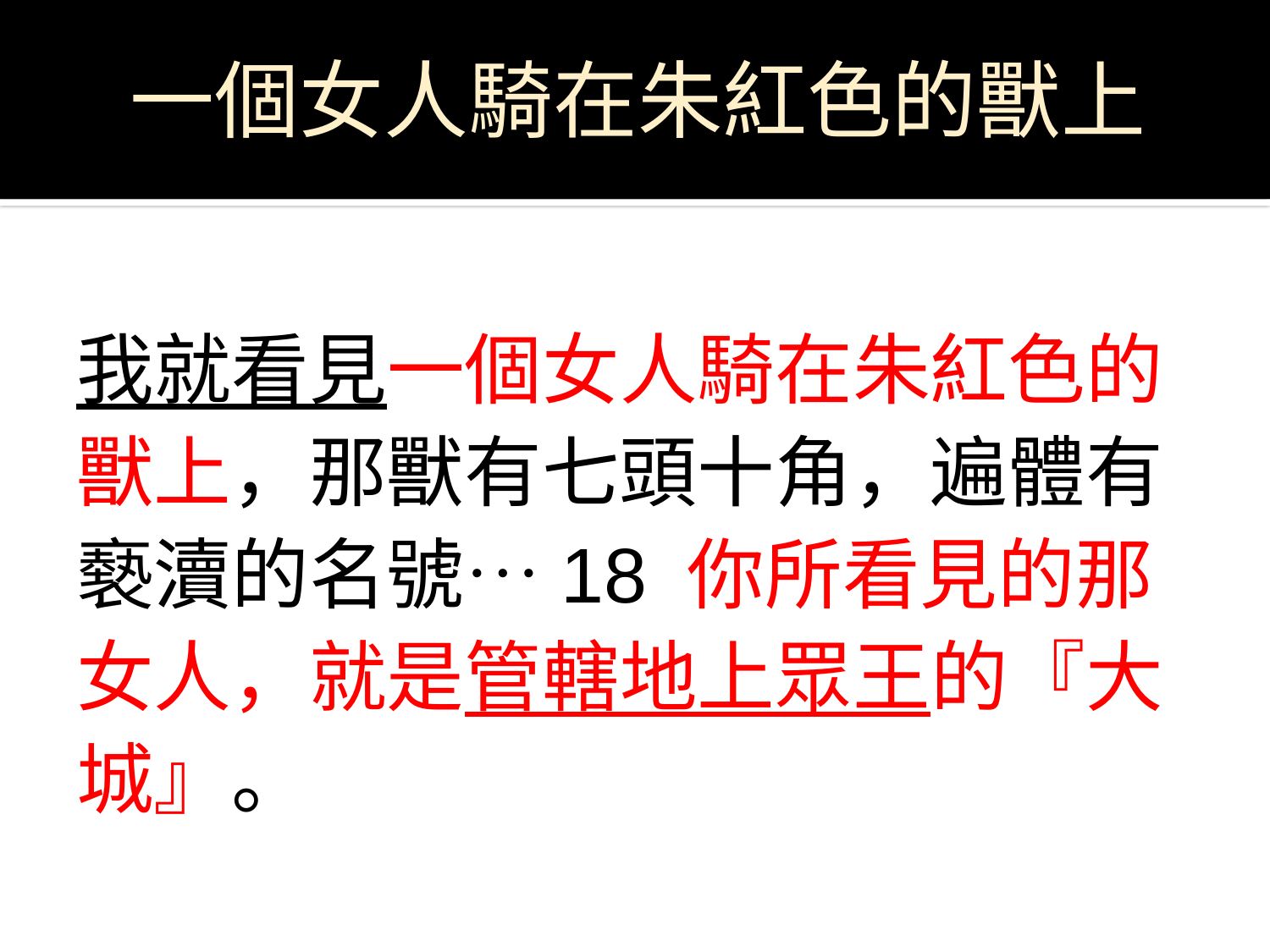

# 一個女人騎在朱紅色的獸上
我就看見一個女人騎在朱紅色的獸上，那獸有七頭十角，遍體有褻瀆的名號…18 你所看見的那女人，就是管轄地上眾王的『大城』。